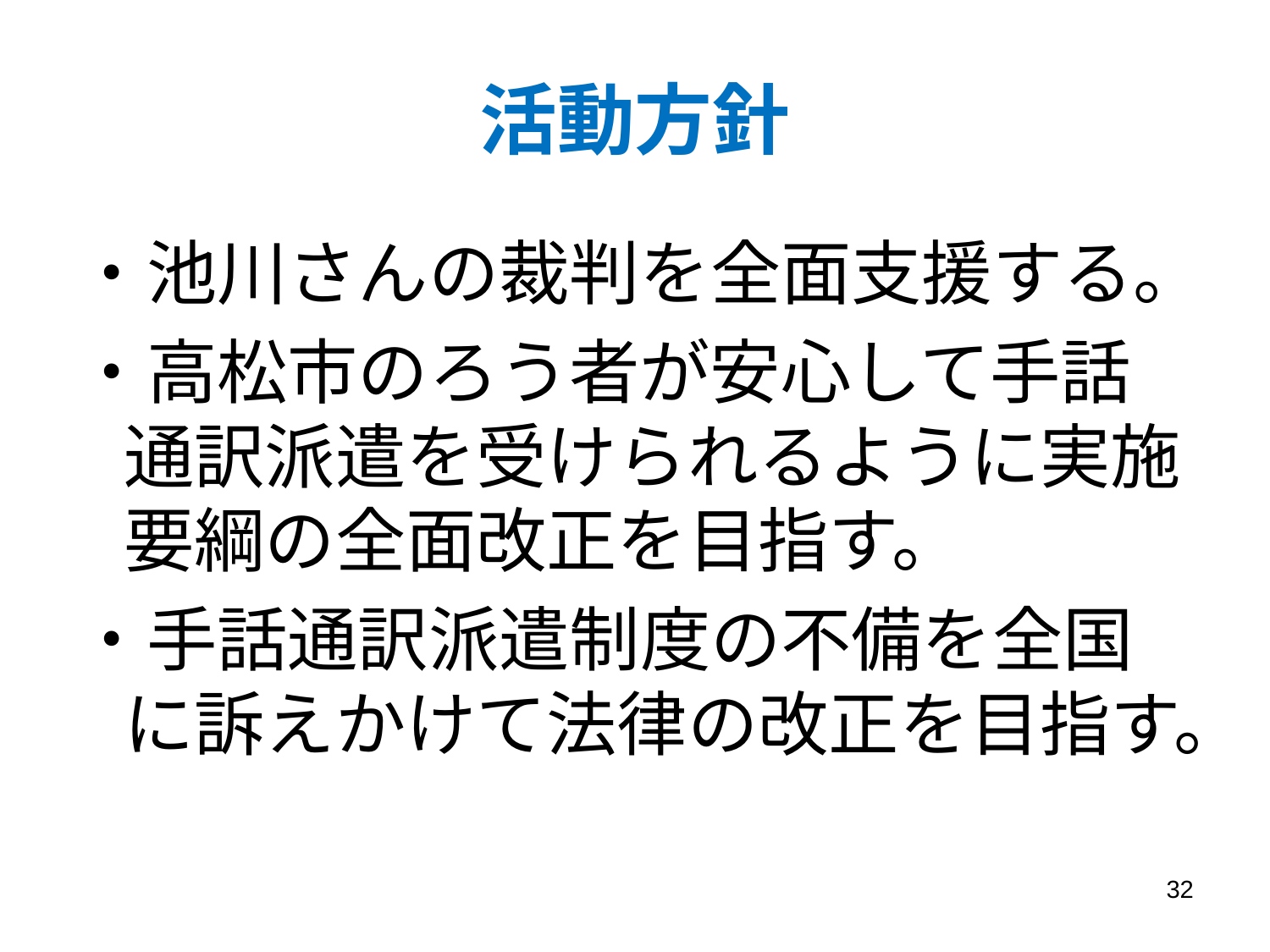

活動方針
・池川さんの裁判を全面支援する。
・高松市のろう者が安心して手話通訳派遣を受けられるように実施要綱の全面改正を目指す。
・手話通訳派遣制度の不備を全国に訴えかけて法律の改正を目指す。

32